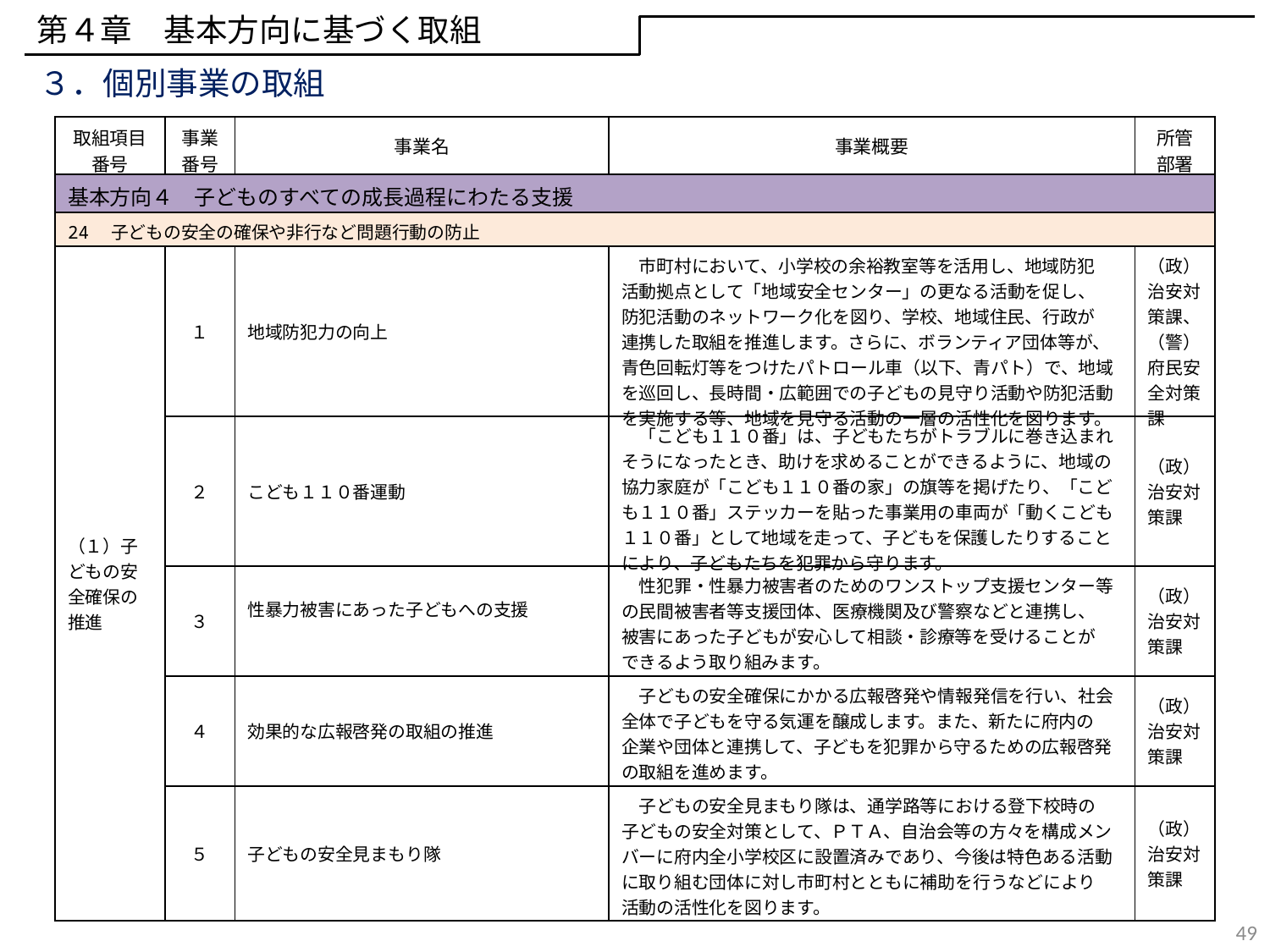

第４章　基本方向に基づく取組
３．個別事業の取組
| 取組項目 番号 | 事業 番号 | 事業名 | 事業概要 | 所管 部署 |
| --- | --- | --- | --- | --- |
| 基本方向４　子どものすべての成長過程にわたる支援 |  |  |  |  |
| 24　子どもの安全の確保や非行など問題行動の防止 |  |  |  |  |
| （１）子どもの安全確保の推進 | １ | 地域防犯力の向上 | 市町村において、小学校の余裕教室等を活用し、地域防犯 活動拠点として「地域安全センター」の更なる活動を促し、 防犯活動のネットワーク化を図り、学校、地域住民、行政が 連携した取組を推進します。さらに、ボランティア団体等が、青色回転灯等をつけたパトロール車（以下、青パト）で、地域を巡回し、長時間・広範囲での子どもの見守り活動や防犯活動を実施する等、地域を見守る活動の一層の活性化を図ります。 | （政） 治安対策課、（警） 府民安全対策課 |
|  | ２ | こども１１０番運動 | 「こども１１０番」は、子どもたちがトラブルに巻き込まれそうになったとき、助けを求めることができるように、地域の協力家庭が「こども１１０番の家」の旗等を掲げたり、「こども１１０番」ステッカーを貼った事業用の車両が「動くこども１１０番」として地域を走って、子どもを保護したりすることにより、子どもたちを犯罪から守ります。 | （政）治安対策課 |
|  | ３ | 性暴力被害にあった子どもへの支援 | 性犯罪・性暴力被害者のためのワンストップ支援センター等の民間被害者等支援団体、医療機関及び警察などと連携し、 被害にあった子どもが安心して相談・診療等を受けることが できるよう取り組みます。 | （政）治安対策課 |
|  | ４ | 効果的な広報啓発の取組の推進 | 子どもの安全確保にかかる広報啓発や情報発信を行い、社会全体で子どもを守る気運を醸成します。また、新たに府内の 企業や団体と連携して、子どもを犯罪から守るための広報啓発の取組を進めます。 | （政）治安対策課 |
|  | ５ | 子どもの安全見まもり隊 | 子どもの安全見まもり隊は、通学路等における登下校時の 子どもの安全対策として、ＰＴＡ、自治会等の方々を構成メンバーに府内全小学校区に設置済みであり、今後は特色ある活動に取り組む団体に対し市町村とともに補助を行うなどにより 活動の活性化を図ります。 | （政）治安対策課 |
49